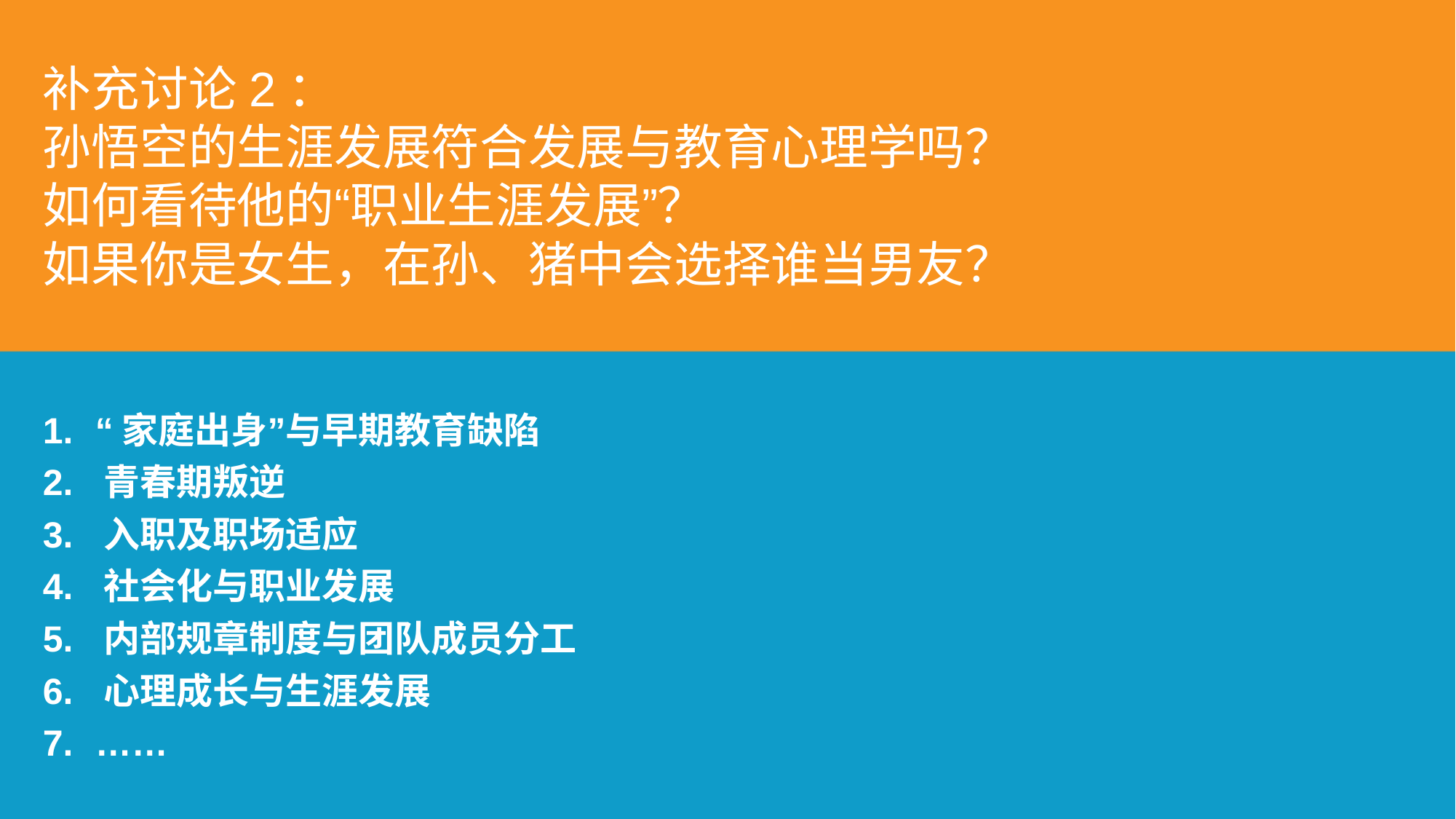

补充讨论2：
孙悟空的生涯发展符合发展与教育心理学吗？
如何看待他的“职业生涯发展”？
如果你是女生，在孙、猪中会选择谁当男友？
1. “家庭出身”与早期教育缺陷
2. 青春期叛逆
3. 入职及职场适应
4. 社会化与职业发展
5. 内部规章制度与团队成员分工
6. 心理成长与生涯发展
7. ……